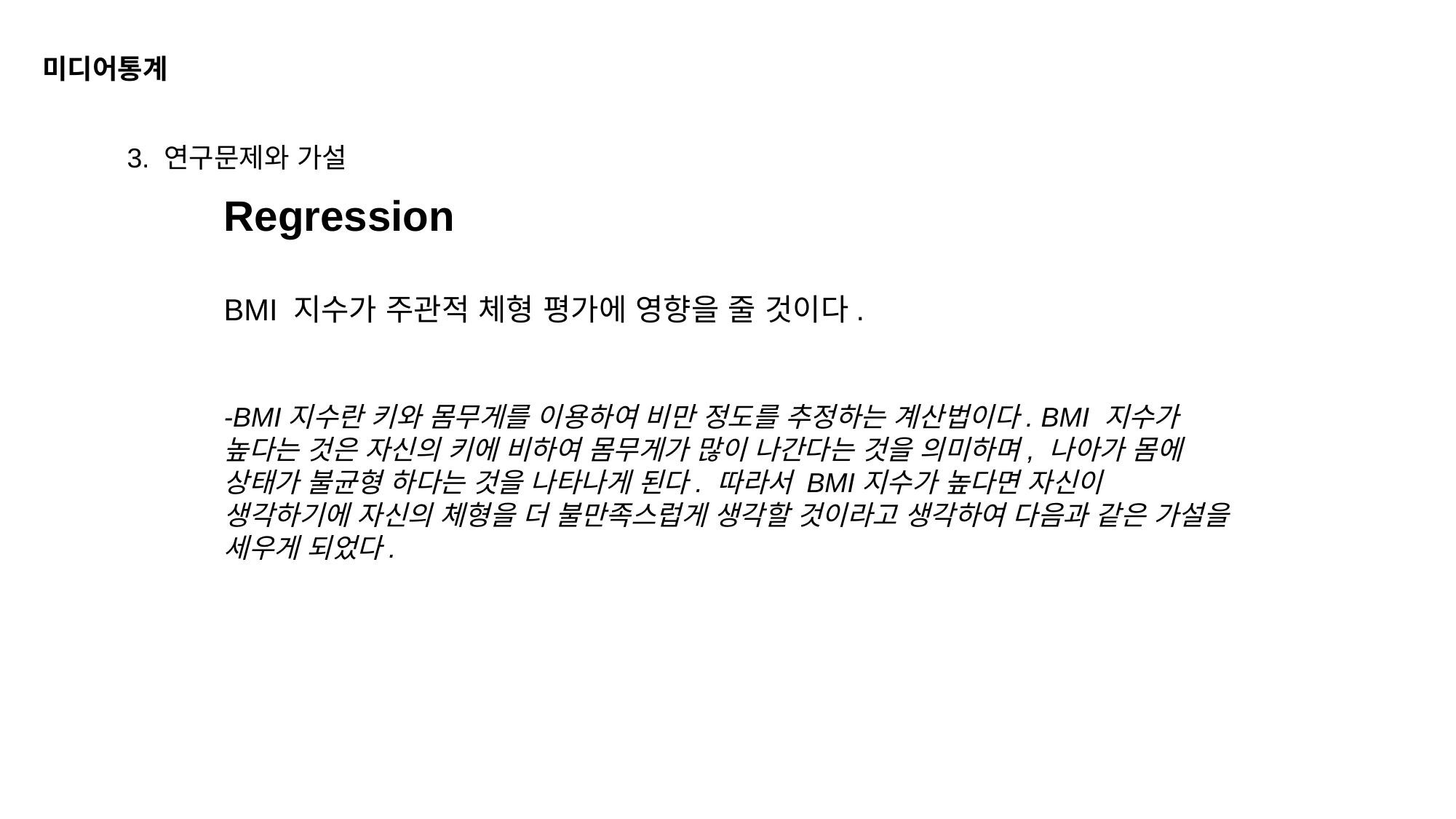

미디어통계
3. 연구문제와 가설
Regression

BMI 지수가 주관적 체형 평가에 영향을 줄 것이다.

-BMI지수란 키와 몸무게를 이용하여 비만 정도를 추정하는 계산법이다. BMI 지수가 높다는 것은 자신의 키에 비하여 몸무게가 많이 나간다는 것을 의미하며, 나아가 몸에 상태가 불균형 하다는 것을 나타나게 된다. 따라서 BMI지수가 높다면 자신이 생각하기에 자신의 체형을 더 불만족스럽게 생각할 것이라고 생각하여 다음과 같은 가설을 세우게 되었다.